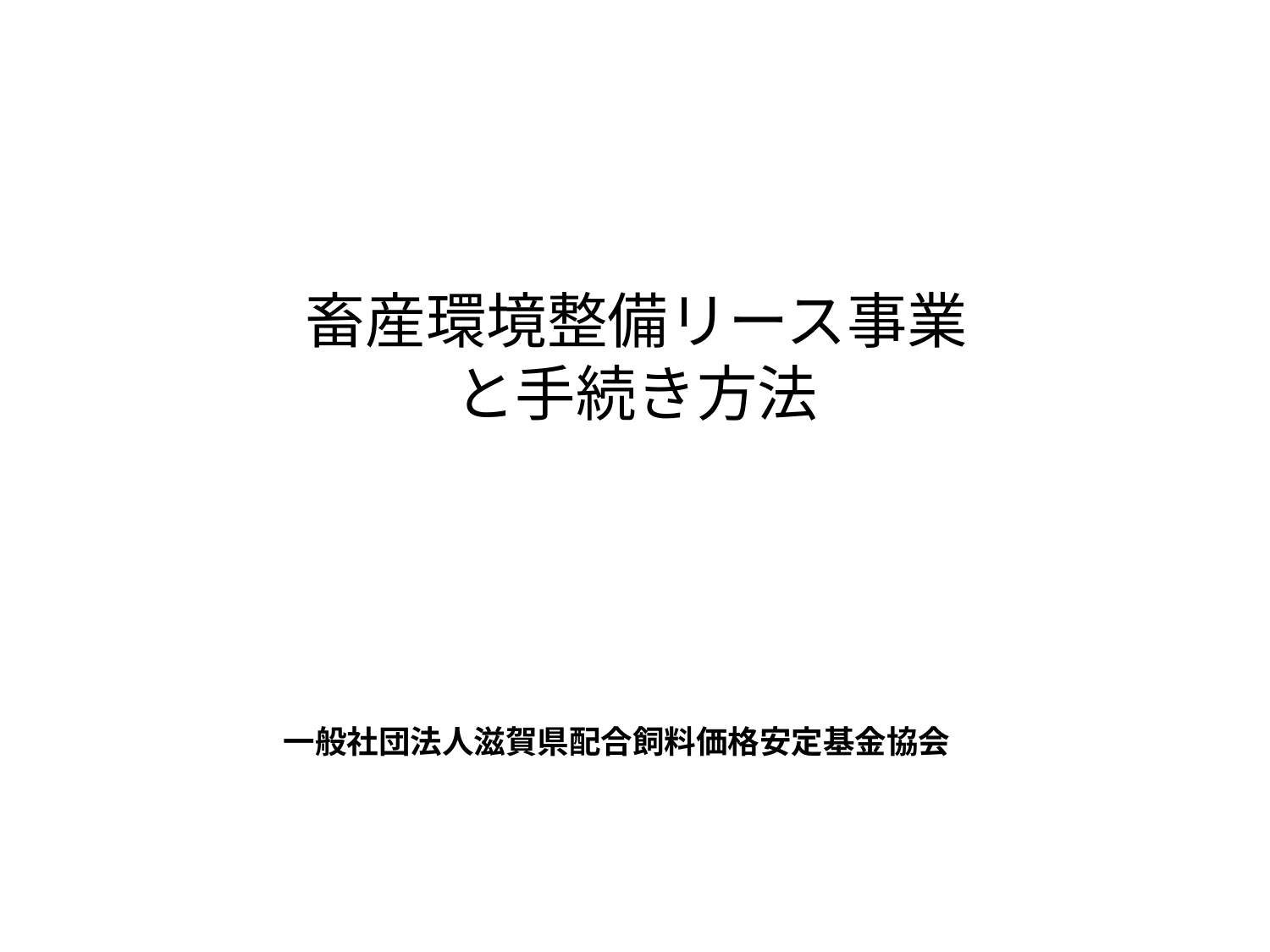

# 畜産環境整備リース事業 と手続き方法
一般社団法人滋賀県配合飼料価格安定基金協会